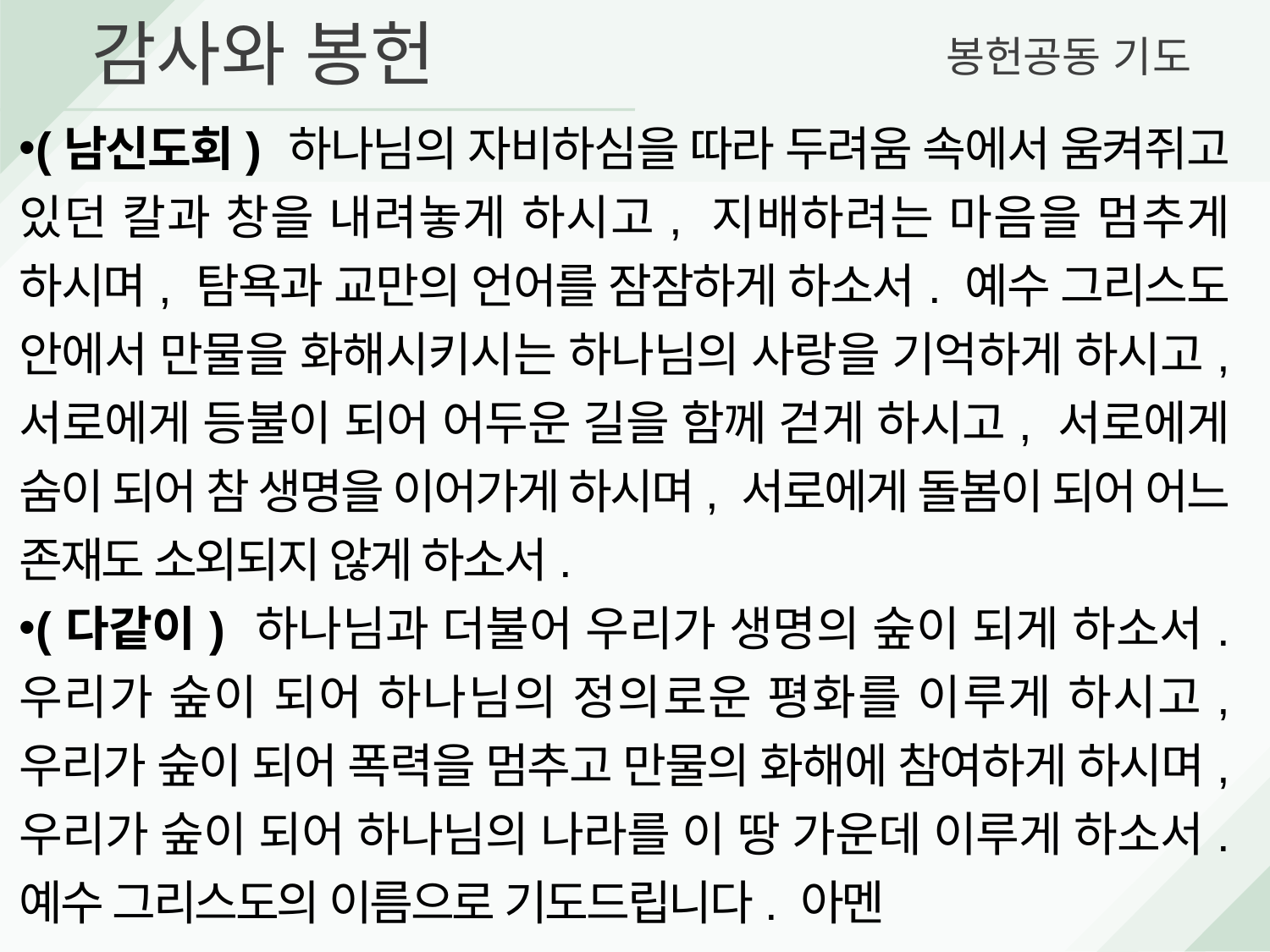

감사와 봉헌
봉헌공동 기도
(남신도회) 하나님의 자비하심을 따라 두려움 속에서 움켜쥐고 있던 칼과 창을 내려놓게 하시고, 지배하려는 마음을 멈추게 하시며, 탐욕과 교만의 언어를 잠잠하게 하소서. 예수 그리스도 안에서 만물을 화해시키시는 하나님의 사랑을 기억하게 하시고, 서로에게 등불이 되어 어두운 길을 함께 걷게 하시고, 서로에게 숨이 되어 참 생명을 이어가게 하시며, 서로에게 돌봄이 되어 어느 존재도 소외되지 않게 하소서.
(다같이) 하나님과 더불어 우리가 생명의 숲이 되게 하소서. 우리가 숲이 되어 하나님의 정의로운 평화를 이루게 하시고, 우리가 숲이 되어 폭력을 멈추고 만물의 화해에 참여하게 하시며, 우리가 숲이 되어 하나님의 나라를 이 땅 가운데 이루게 하소서. 예수 그리스도의 이름으로 기도드립니다. 아멘